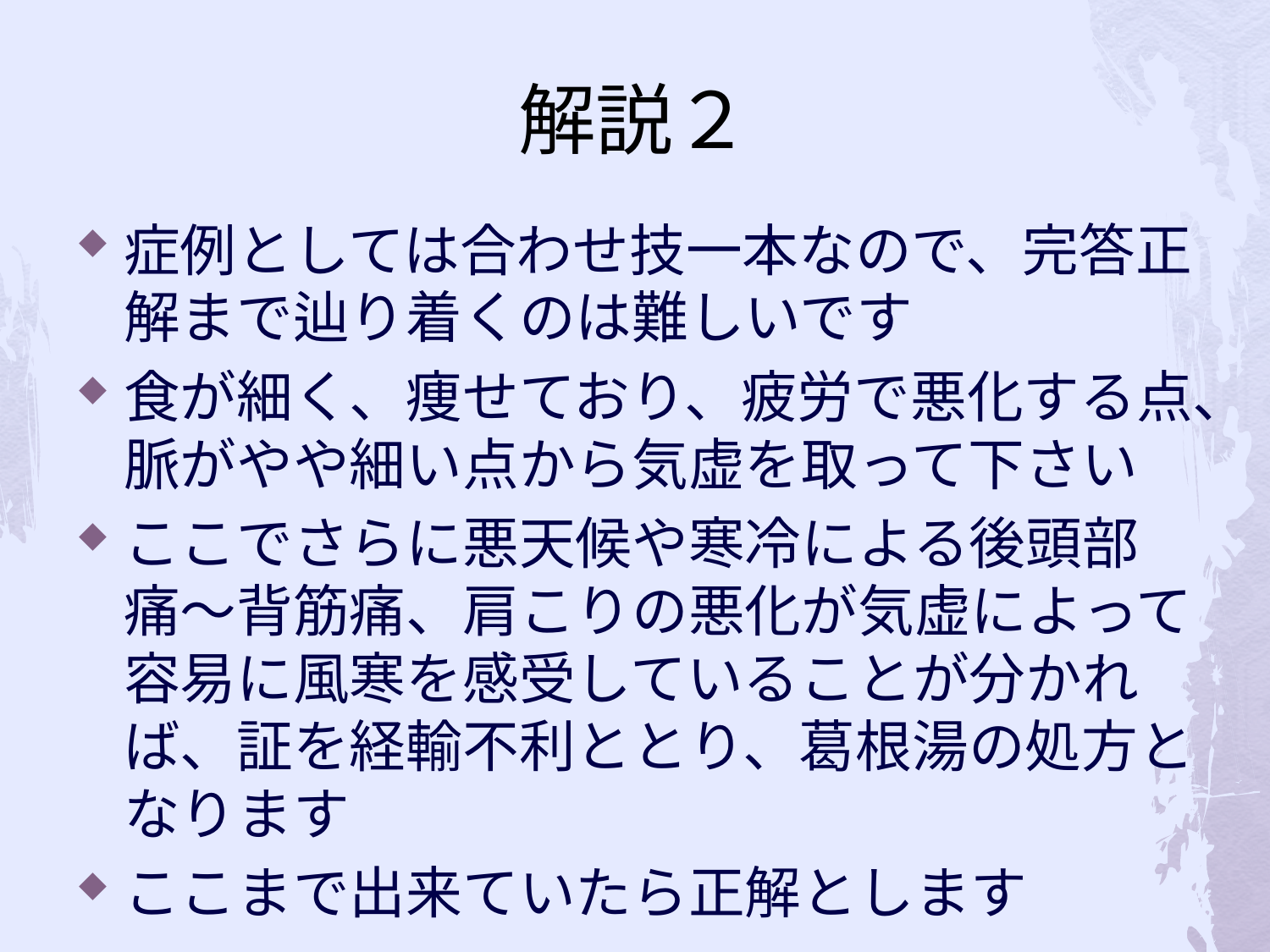

# 解説２
症例としては合わせ技一本なので、完答正解まで辿り着くのは難しいです
食が細く、痩せており、疲労で悪化する点、脈がやや細い点から気虚を取って下さい
ここでさらに悪天候や寒冷による後頭部痛～背筋痛、肩こりの悪化が気虚によって容易に風寒を感受していることが分かれば、証を経輸不利ととり、葛根湯の処方となります
ここまで出来ていたら正解とします